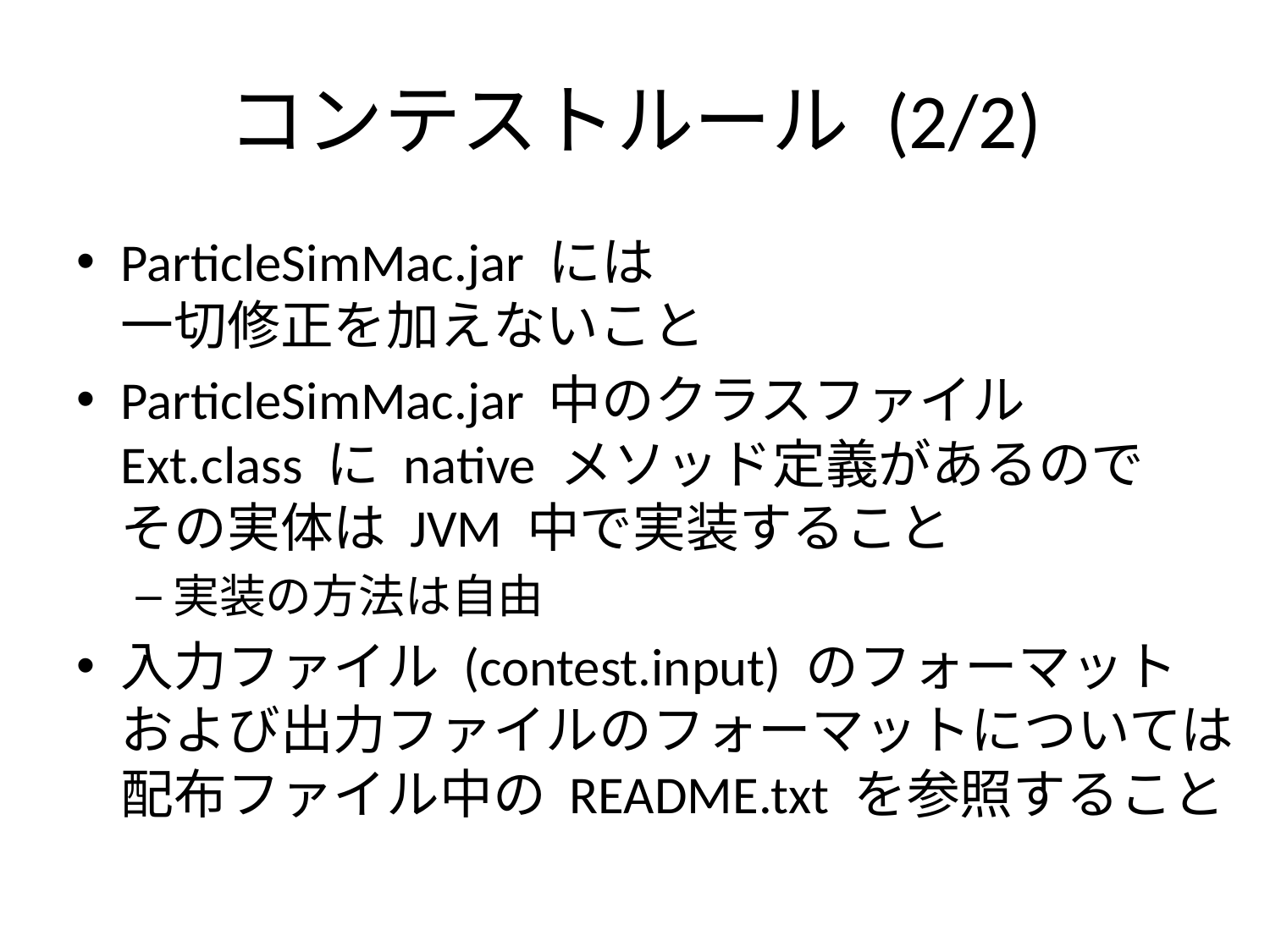

# コンテストルール (2/2)
ParticleSimMac.jar には
一切修正を加えないこと
ParticleSimMac.jar 中のクラスファイル
Ext.class に native メソッド定義があるので
その実体は JVM 中で実装すること
実装の方法は自由
入力ファイル (contest.input) のフォーマット
および出力ファイルのフォーマットについては
配布ファイル中の README.txt を参照すること